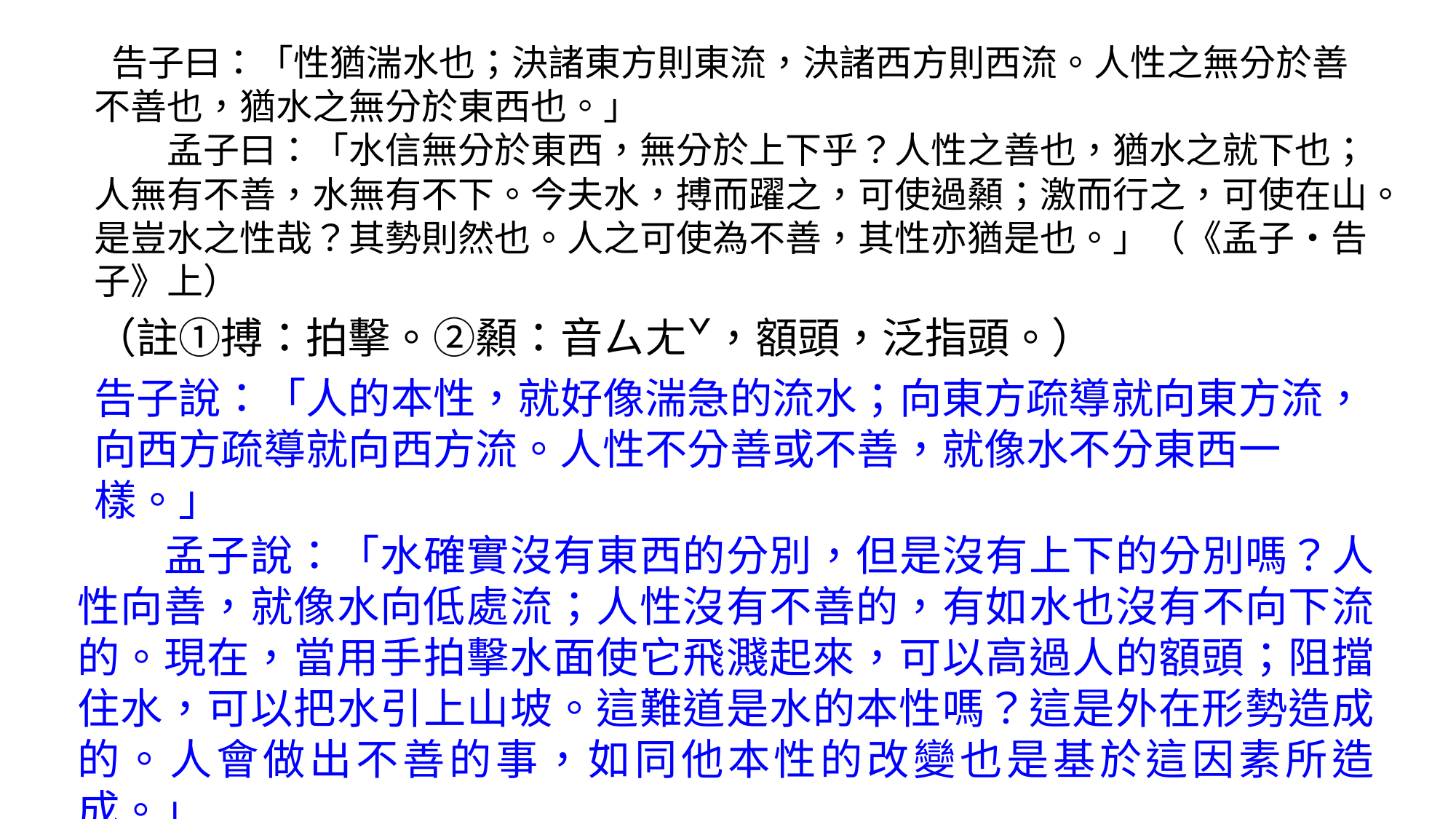

告子曰：「性猶湍水也；決諸東方則東流，決諸西方則西流。人性之無分於善不善也，猶水之無分於東西也。」
　　孟子曰：「水信無分於東西，無分於上下乎？人性之善也，猶水之就下也；人無有不善，水無有不下。今夫水，搏而躍之，可使過顙；激而行之，可使在山。是豈水之性哉？其勢則然也。人之可使為不善，其性亦猶是也。」（《孟子‧告子》上）
（註①搏：拍擊。②顙：音ㄙㄤˇ，額頭，泛指頭。）
告子說：「人的本性，就好像湍急的流水；向東方疏導就向東方流，向西方疏導就向西方流。人性不分善或不善，就像水不分東西一樣。」
　　孟子說：「水確實沒有東西的分別，但是沒有上下的分別嗎？人性向善，就像水向低處流；人性沒有不善的，有如水也沒有不向下流的。現在，當用手拍擊水面使它飛濺起來，可以高過人的額頭；阻擋住水，可以把水引上山坡。這難道是水的本性嗎？這是外在形勢造成的。人會做出不善的事，如同他本性的改變也是基於這因素所造成。」